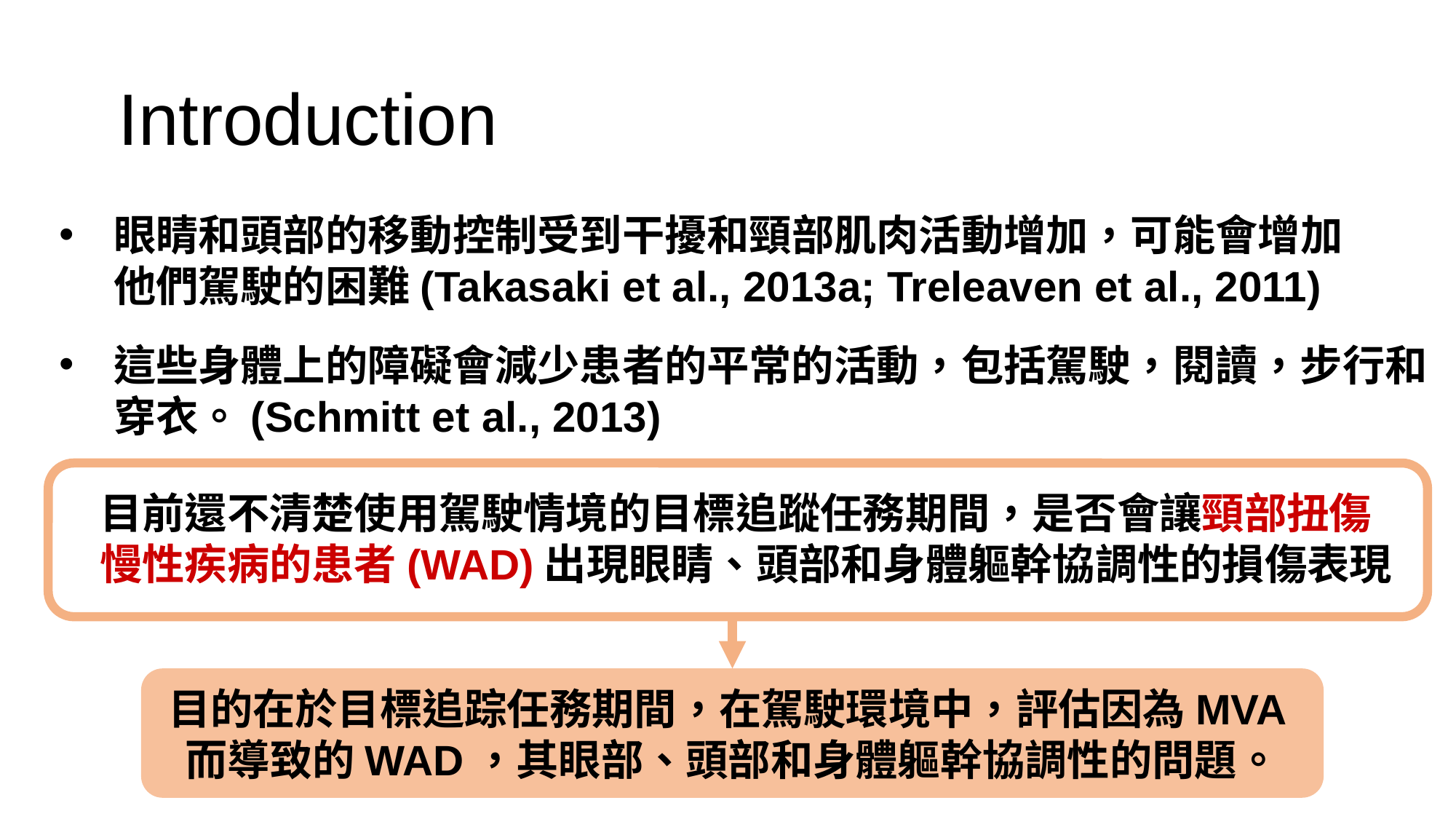

Introduction
眼睛和頭部的移動控制受到干擾和頸部肌肉活動增加，可能會增加他們駕駛的困難(Takasaki et al., 2013a; Treleaven et al., 2011)
這些身體上的障礙會減少患者的平常的活動，包括駕駛，閱讀，步行和穿衣。(Schmitt et al., 2013)

目前還不清楚使用駕駛情境的目標追蹤任務期間，是否會讓頸部扭傷慢性疾病的患者(WAD)出現眼睛、頭部和身體軀幹協調性的損傷表現
目的在於目標追踪任務期間，在駕駛環境中，評估因為MVA而導致的WAD，其眼部、頭部和身體軀幹協調性的問題。